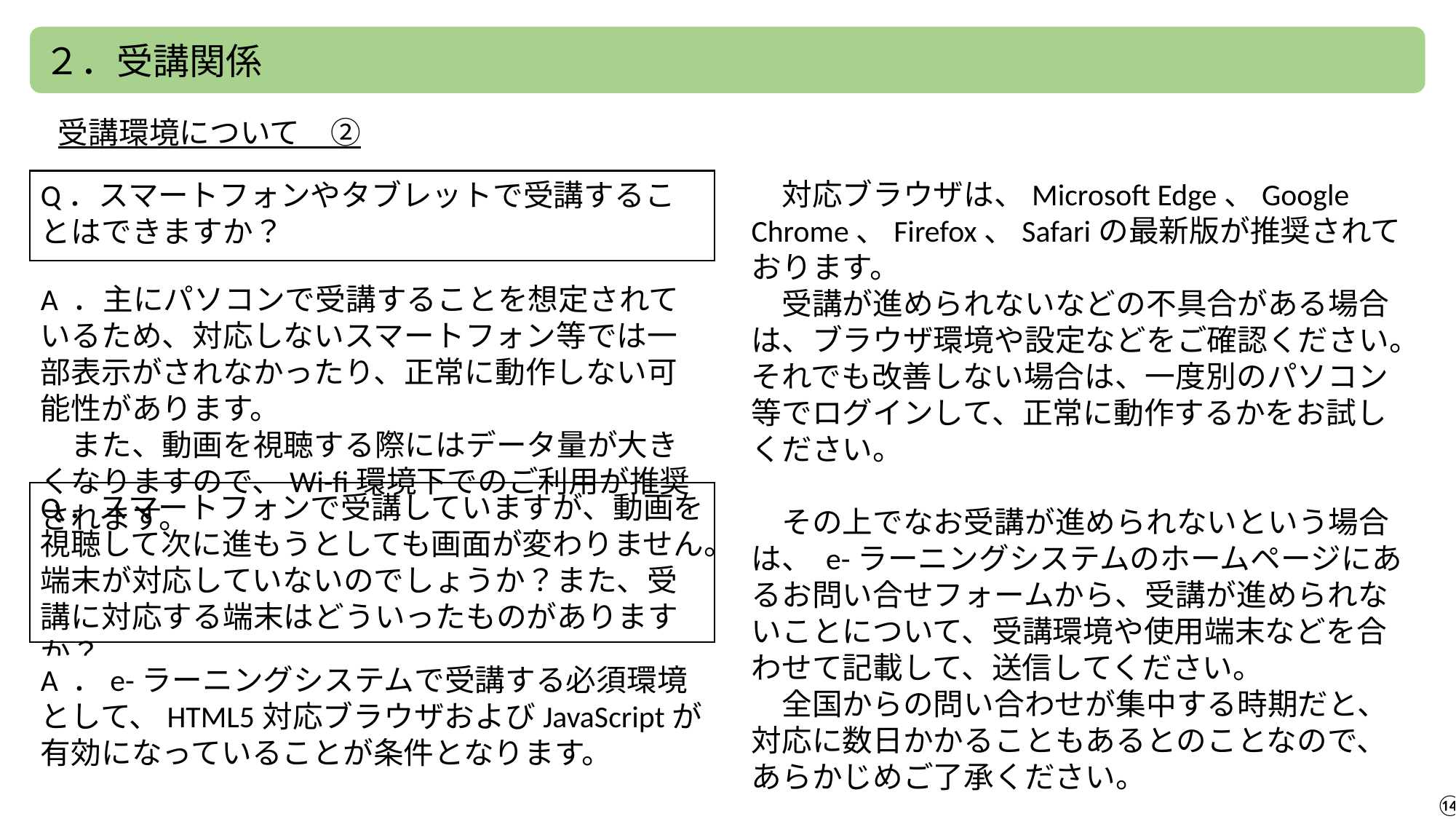

２．受講関係
受講環境について　②
　対応ブラウザは、Microsoft Edge、Google Chrome、Firefox、Safariの最新版が推奨されております。
　受講が進められないなどの不具合がある場合は、ブラウザ環境や設定などをご確認ください。それでも改善しない場合は、一度別のパソコン等でログインして、正常に動作するかをお試しください。

　その上でなお受講が進められないという場合は、 e-ラーニングシステムのホームページにあるお問い合せフォームから、受講が進められないことについて、受講環境や使用端末などを合わせて記載して、送信してください。
　全国からの問い合わせが集中する時期だと、対応に数日かかることもあるとのことなので、あらかじめご了承ください。
Q．スマートフォンやタブレットで受講することはできますか？
A ．主にパソコンで受講することを想定されているため、対応しないスマートフォン等では一部表示がされなかったり、正常に動作しない可能性があります。
　また、動画を視聴する際にはデータ量が大きくなりますので、Wi-fi環境下でのご利用が推奨されます。
Q．スマートフォンで受講していますが、動画を視聴して次に進もうとしても画面が変わりません。端末が対応していないのでしょうか？また、受講に対応する端末はどういったものがありますか？
A ．e-ラーニングシステムで受講する必須環境として、HTML5対応ブラウザおよびJavaScriptが有効になっていることが条件となります。
⑭